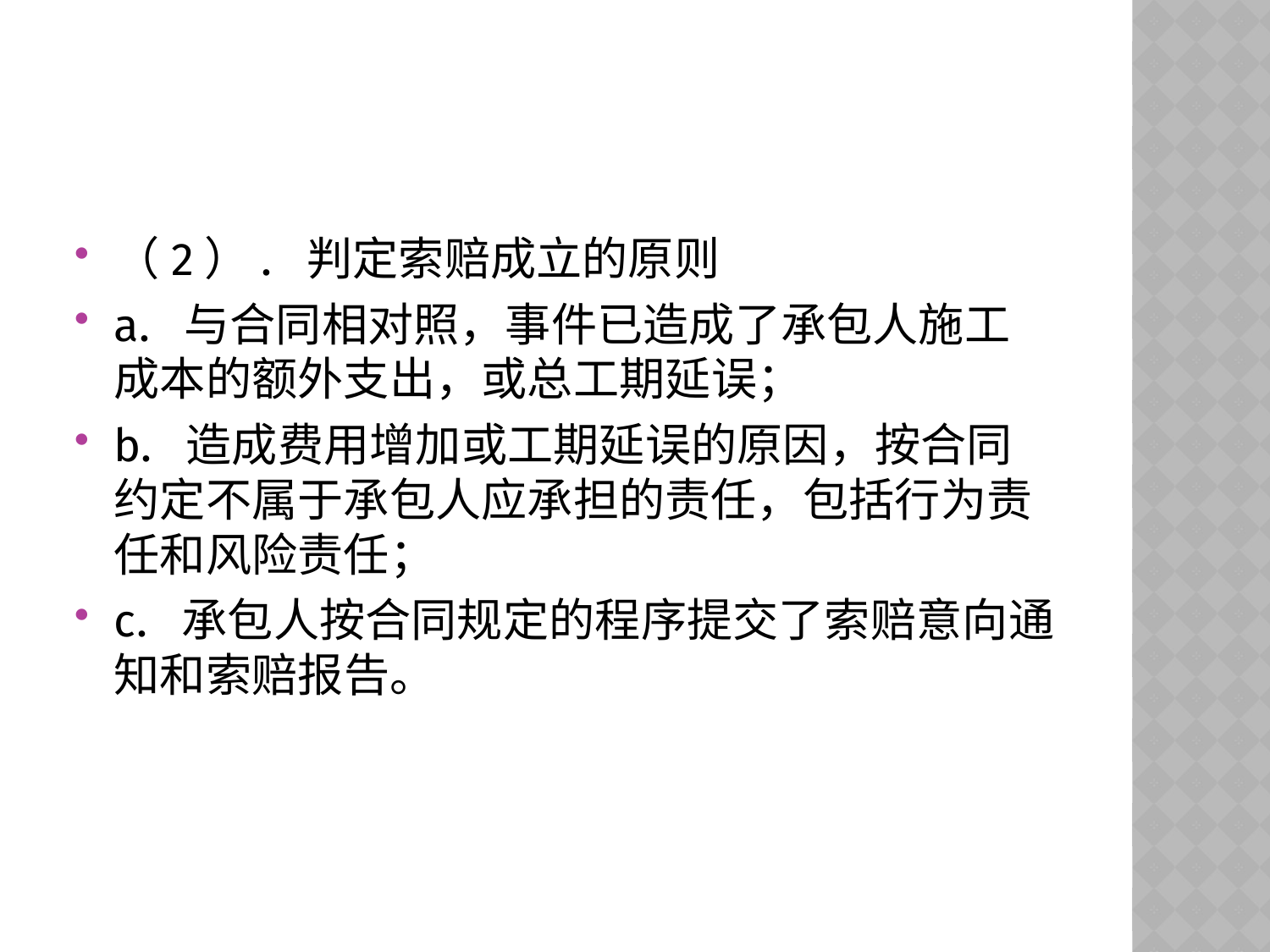

#
（2）. 判定索赔成立的原则
a. 与合同相对照，事件已造成了承包人施工成本的额外支出，或总工期延误；
b. 造成费用增加或工期延误的原因，按合同约定不属于承包人应承担的责任，包括行为责任和风险责任；
c. 承包人按合同规定的程序提交了索赔意向通知和索赔报告。